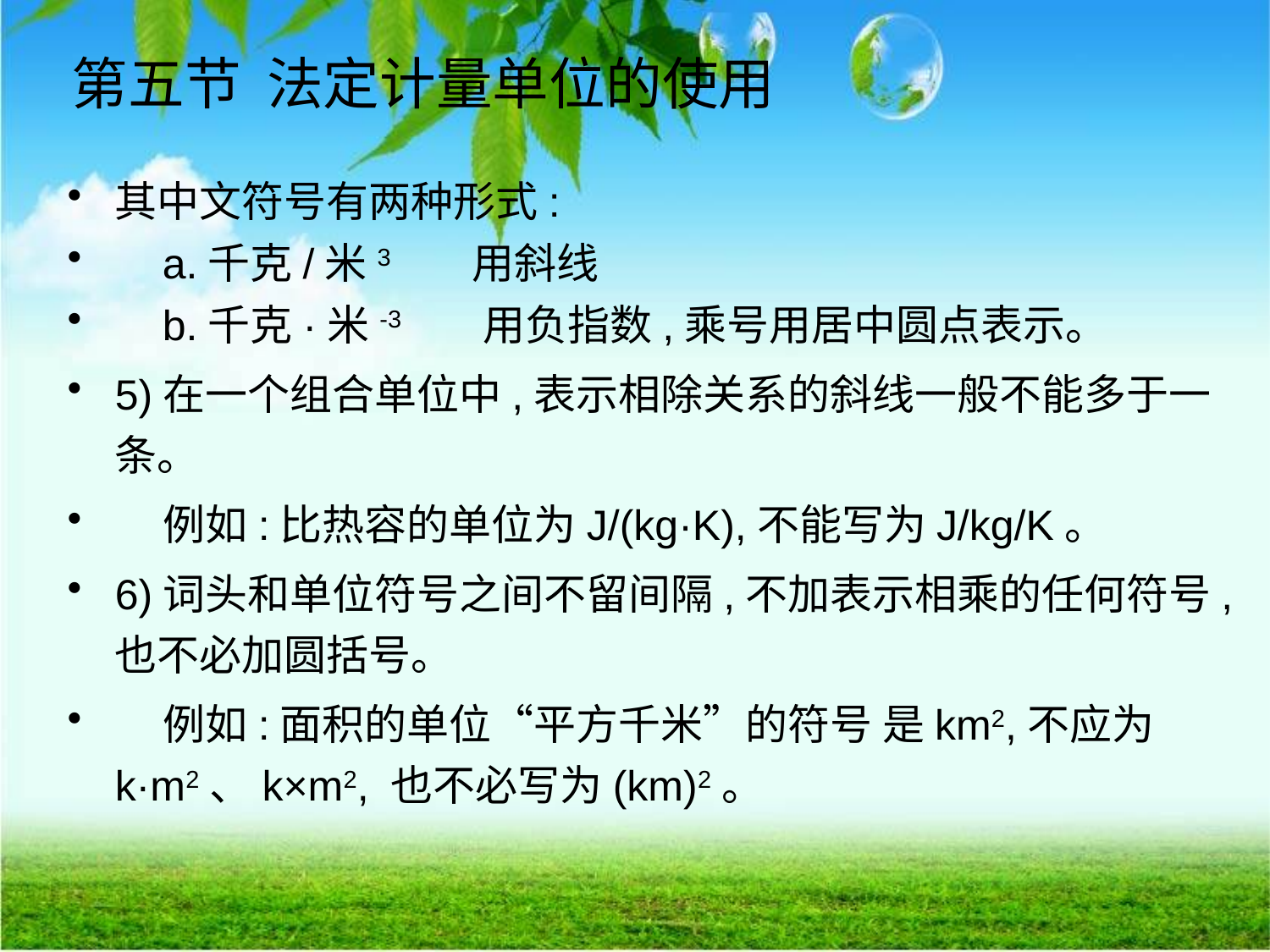

# 第五节  法定计量单位的使用
其中文符号有两种形式:
    a.千克/米3      用斜线
    b.千克·米-3      用负指数,乘号用居中圆点表示。
5)在一个组合单位中,表示相除关系的斜线一般不能多于一条。
    例如:比热容的单位为J/(kg·K),不能写为J/kg/K。
6)词头和单位符号之间不留间隔,不加表示相乘的任何符号,也不必加圆括号。
    例如:面积的单位“平方千米”的符号 是km2,不应为k·m2、k×m2, 也不必写为(km)2。